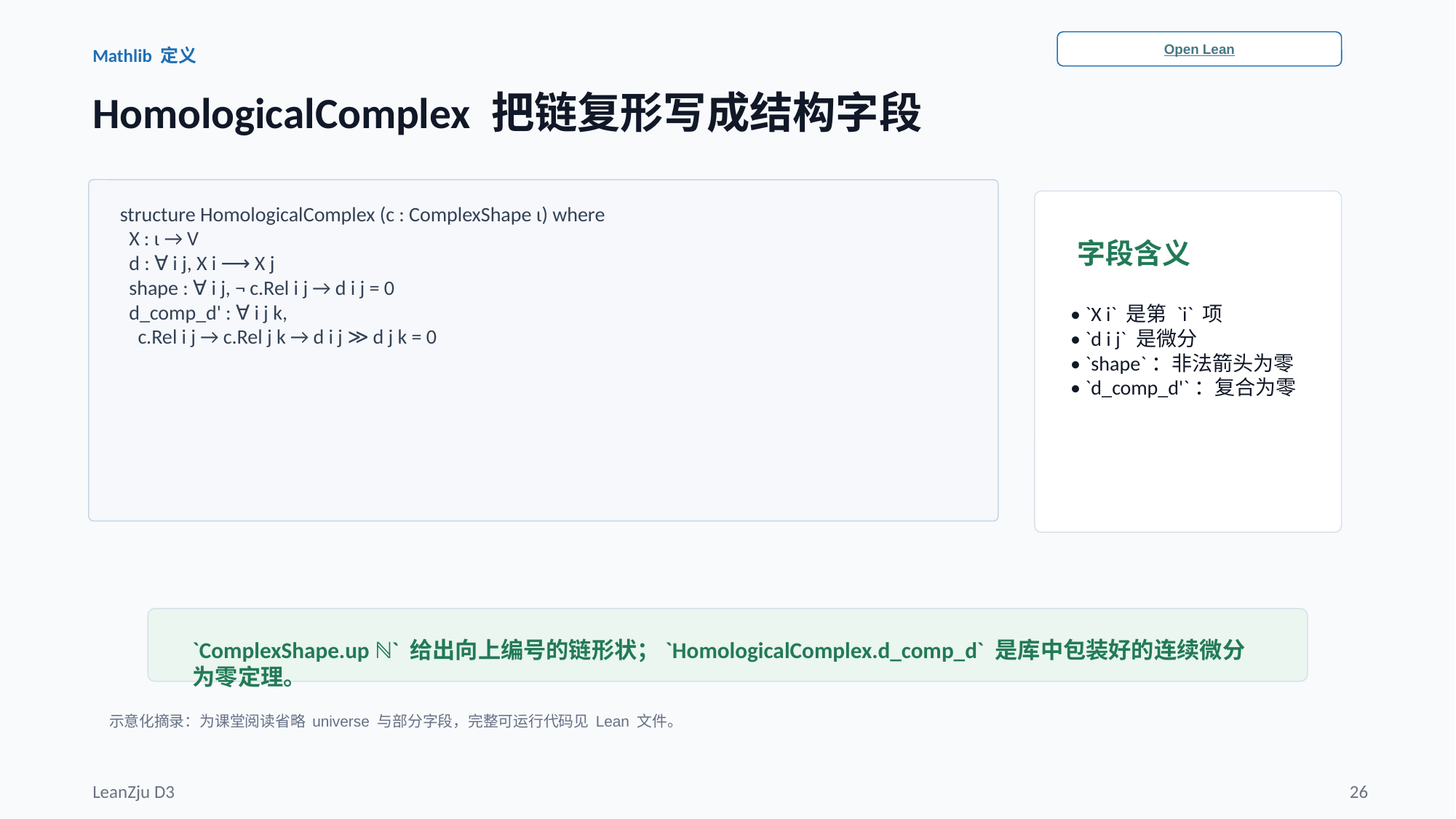

Open Lean
Mathlib 定义
HomologicalComplex 把链复形写成结构字段

structure HomologicalComplex (c : ComplexShape ι) where
  X : ι → V
  d : ∀ i j, X i ⟶ X j
  shape : ∀ i j, ¬ c.Rel i j → d i j = 0
  d_comp_d' : ∀ i j k,
    c.Rel i j → c.Rel j k → d i j ≫ d j k = 0
字段含义
• `X i` 是第 `i` 项
• `d i j` 是微分
• `shape`：非法箭头为零
• `d_comp_d'`：复合为零

`ComplexShape.up ℕ` 给出向上编号的链形状；`HomologicalComplex.d_comp_d` 是库中包装好的连续微分为零定理。
示意化摘录：为课堂阅读省略 universe 与部分字段，完整可运行代码见 Lean 文件。
LeanZju D3
26